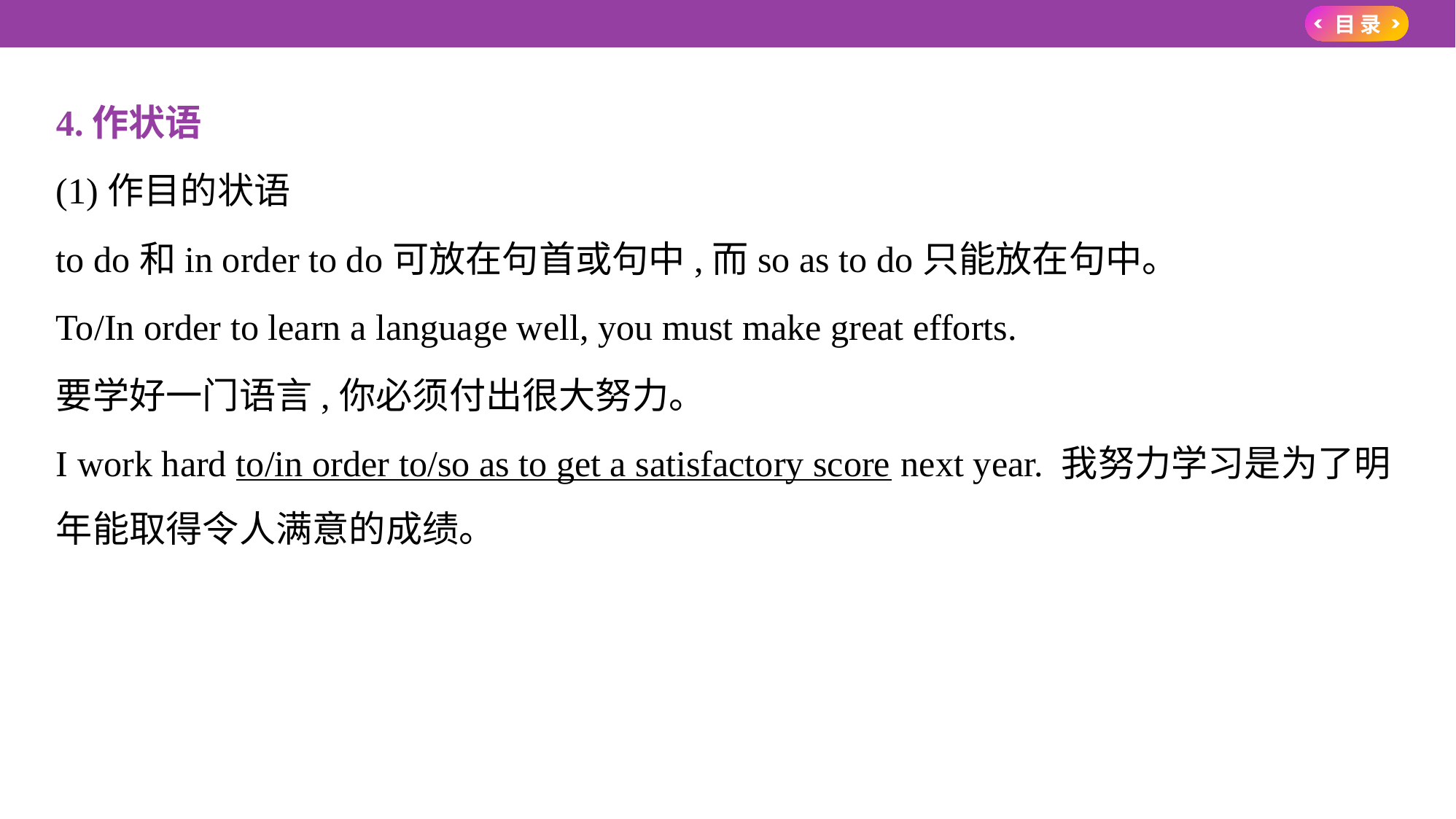

4.作状语
(1)作目的状语
to do和in order to do可放在句首或句中,而so as to do只能放在句中。
To/In order to learn a language well, you must make great efforts.
要学好一门语言,你必须付出很大努力。
I work hard to/in order to/so as to get a satisfactory score next year. 我努力学习是为了明
年能取得令人满意的成绩。